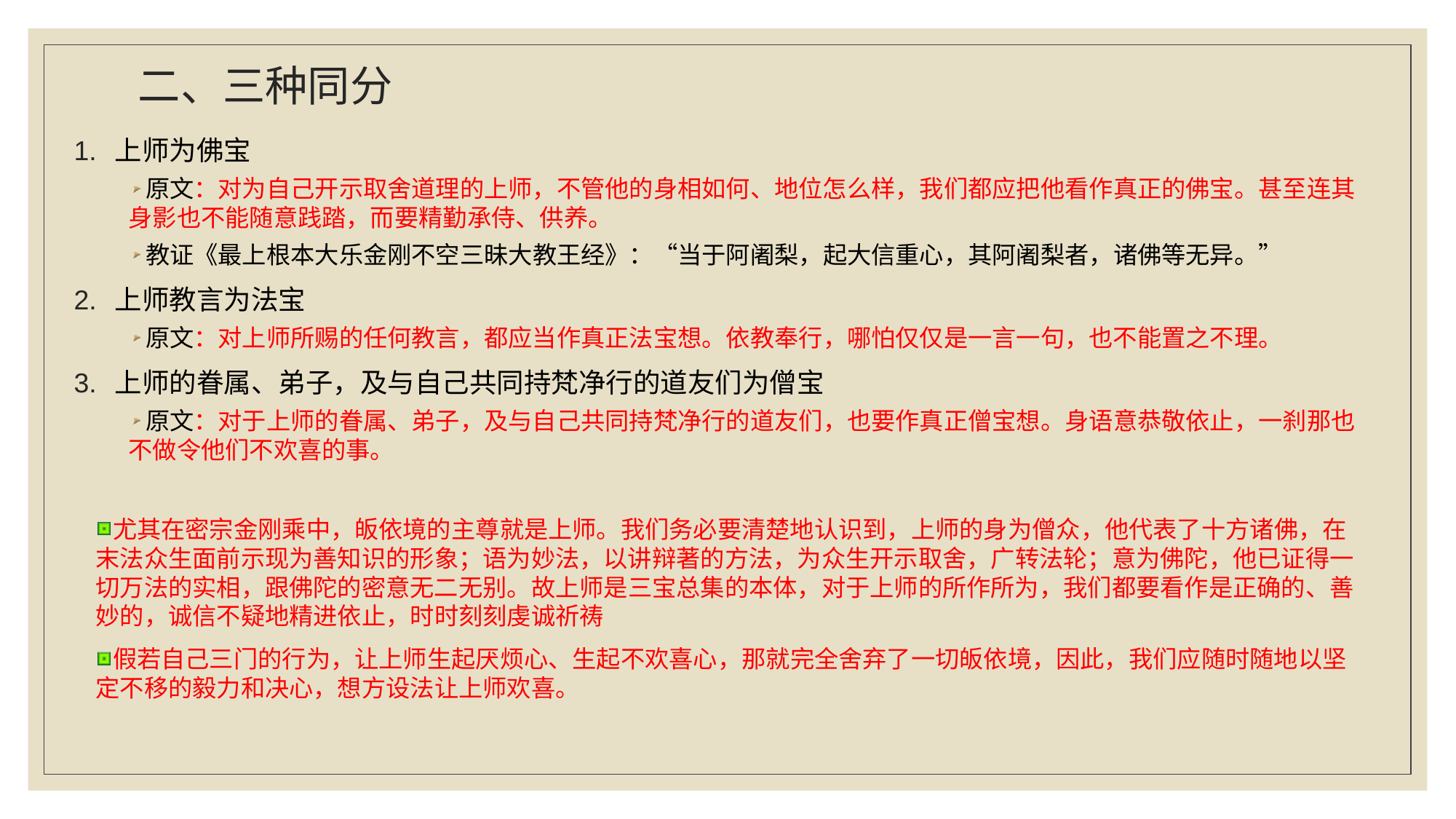

# 二、三种同分
上师为佛宝
原文：对为自己开示取舍道理的上师，不管他的身相如何、地位怎么样，我们都应把他看作真正的佛宝。甚至连其身影也不能随意践踏，而要精勤承侍、供养。
教证《最上根本大乐金刚不空三昧大教王经》：“当于阿阇梨，起大信重心，其阿阇梨者，诸佛等无异。”
上师教言为法宝
原文：对上师所赐的任何教言，都应当作真正法宝想。依教奉行，哪怕仅仅是一言一句，也不能置之不理。
上师的眷属、弟子，及与自己共同持梵净行的道友们为僧宝
原文：对于上师的眷属、弟子，及与自己共同持梵净行的道友们，也要作真正僧宝想。身语意恭敬依止，一刹那也不做令他们不欢喜的事。

尤其在密宗金刚乘中，皈依境的主尊就是上师。我们务必要清楚地认识到，上师的身为僧众，他代表了十方诸佛，在末法众生面前示现为善知识的形象；语为妙法，以讲辩著的方法，为众生开示取舍，广转法轮；意为佛陀，他已证得一切万法的实相，跟佛陀的密意无二无别。故上师是三宝总集的本体，对于上师的所作所为，我们都要看作是正确的、善妙的，诚信不疑地精进依止，时时刻刻虔诚祈祷
假若自己三门的行为，让上师生起厌烦心、生起不欢喜心，那就完全舍弃了一切皈依境，因此，我们应随时随地以坚定不移的毅力和决心，想方设法让上师欢喜。